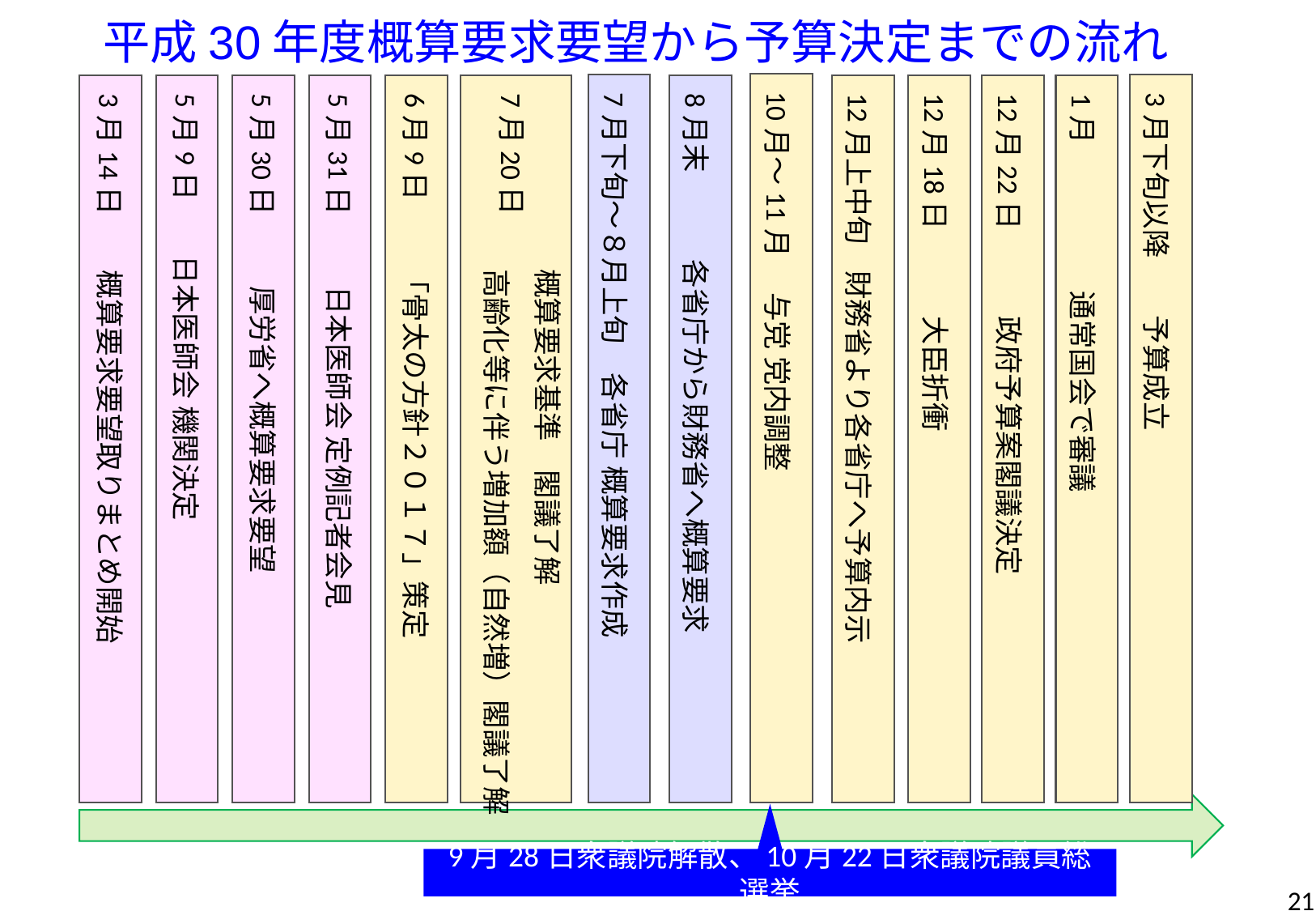

平成30年度概算要求要望から予算決定までの流れ
 10月～11月　 与党 党内調整
 7月下旬～８月上旬　各省庁 概算要求作成
 3月下旬以降　　予算成立
 3月14日　    概算要求要望取りまとめ開始
 5月9日　    日本医師会 機関決定
 5月30日　 　 厚労省へ概算要求要望
 5月31日　 　 日本医師会 定例記者会見
 6月9日　　 「骨太の方針２０１７」策定
 7月20日
 8月末  　       各省庁から財務省へ概算要求
 12月上中旬    財務省より各省庁へ予算内示
 12月18日　　　大臣折衝
 12月22日　　　政府予算案閣議決定
 1月　　　　     通常国会で審議
概算要求基準　閣議了解

高齢化等に伴う増加額（自然増）閣議了解

9月28日衆議院解散、10月22日衆議院議員総選挙
21